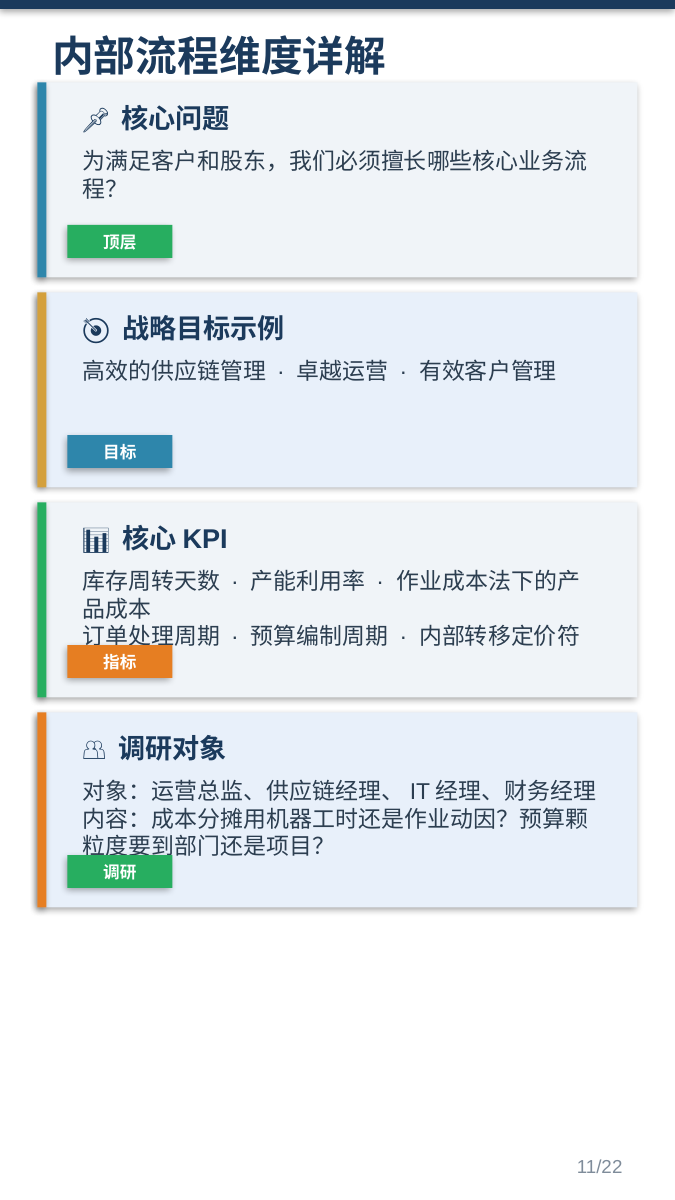

内部流程维度详解

📌 核心问题
为满足客户和股东，我们必须擅长哪些核心业务流程？

顶层

🎯 战略目标示例
高效的供应链管理 · 卓越运营 · 有效客户管理

目标

📊 核心KPI
库存周转天数 · 产能利用率 · 作业成本法下的产品成本
订单处理周期 · 预算编制周期 · 内部转移定价符合率

指标

👥 调研对象
对象：运营总监、供应链经理、IT经理、财务经理
内容：成本分摊用机器工时还是作业动因？预算颗粒度要到部门还是项目？

调研
11/22